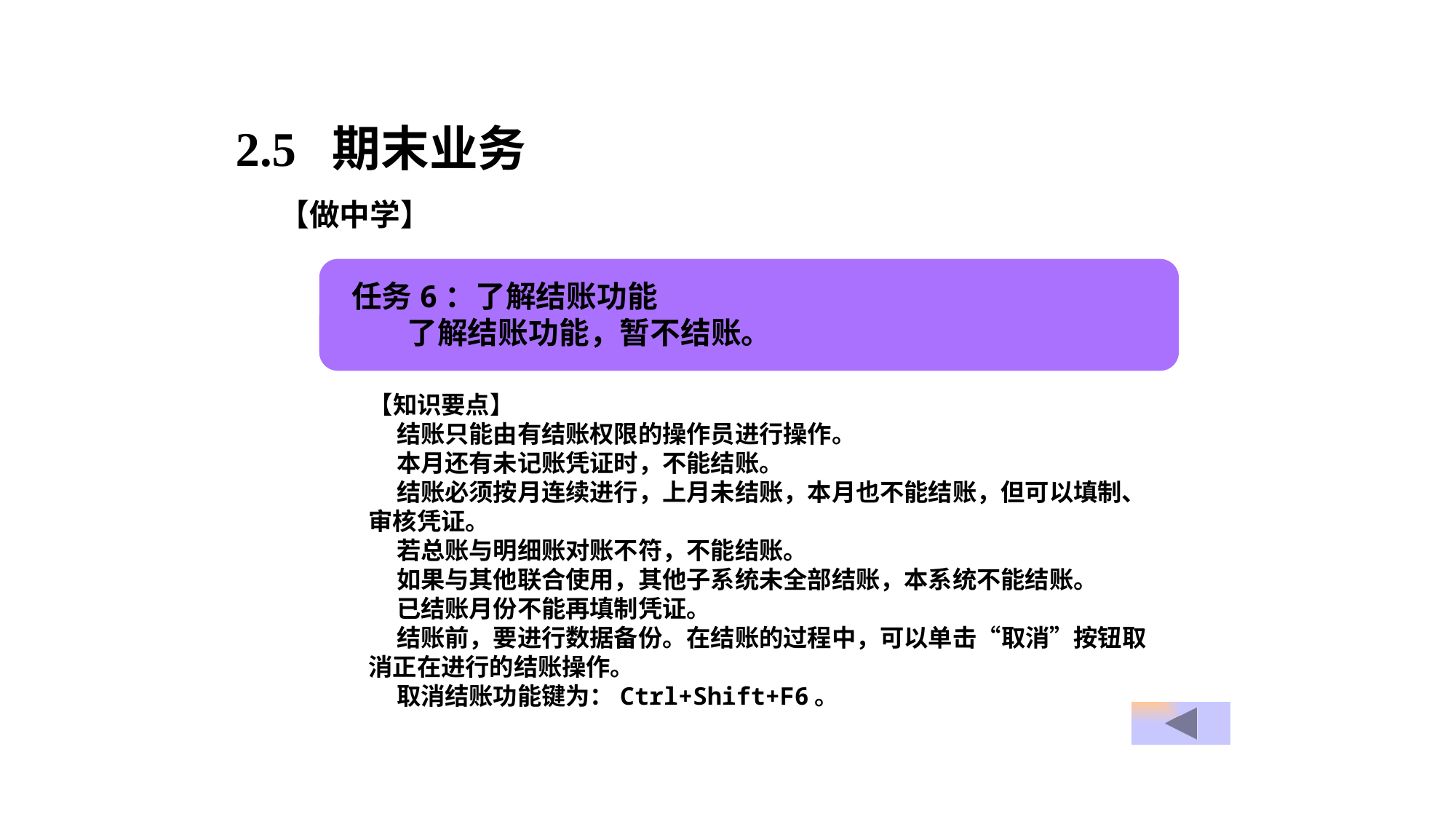

2.5  期末业务
【做中学】

任务6：了解结账功能
       了解结账功能，暂不结账。
【知识要点】
    结账只能由有结账权限的操作员进行操作。
    本月还有未记账凭证时，不能结账。
    结账必须按月连续进行，上月未结账，本月也不能结账，但可以填制、审核凭证。
    若总账与明细账对账不符，不能结账。
    如果与其他联合使用，其他子系统未全部结账，本系统不能结账。
    已结账月份不能再填制凭证。
    结账前，要进行数据备份。在结账的过程中，可以单击“取消”按钮取消正在进行的结账操作。
    取消结账功能键为：Ctrl+Shift+F6。